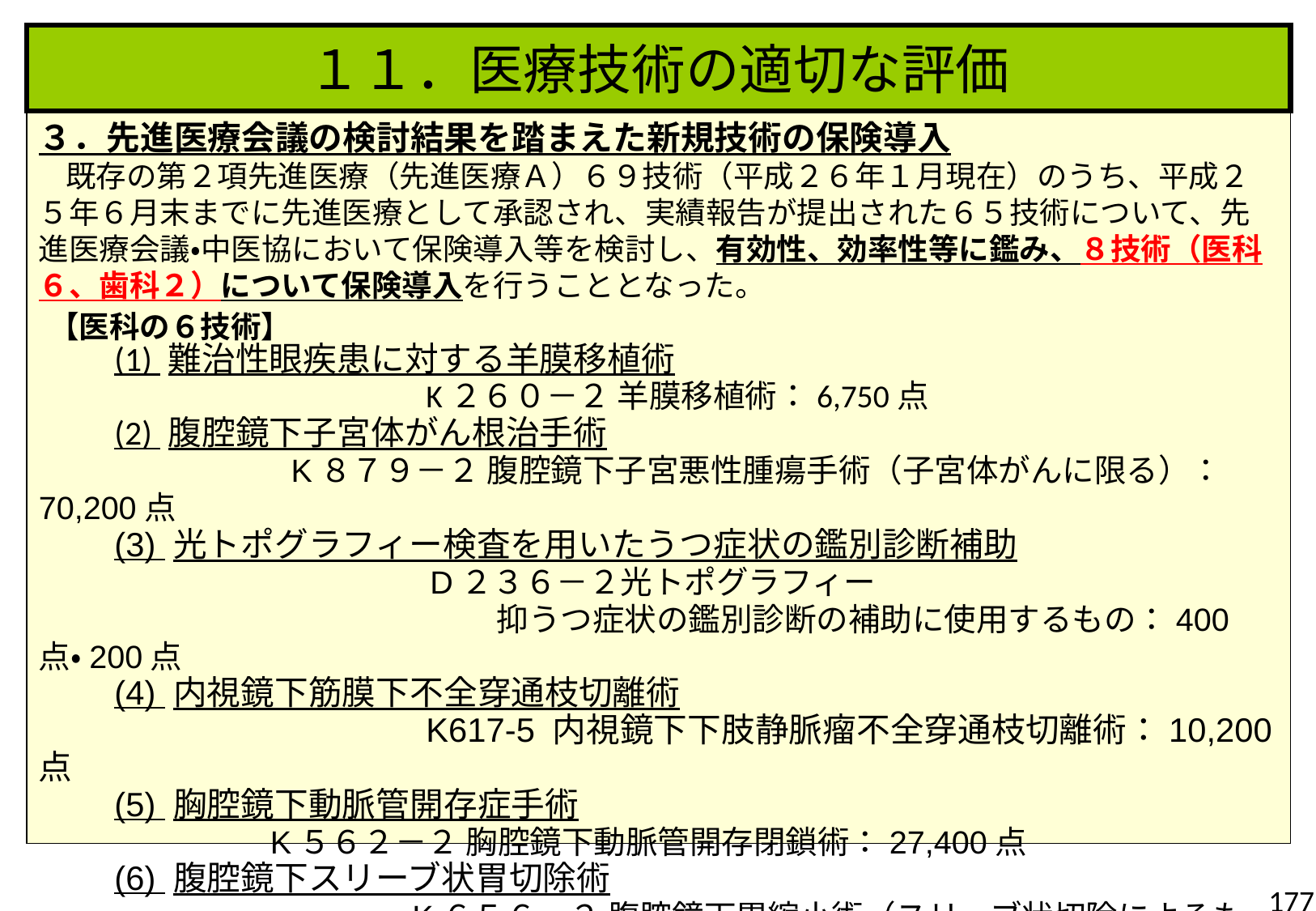

１１．医療技術の適切な評価
３．先進医療会議の検討結果を踏まえた新規技術の保険導入
　既存の第２項先進医療（先進医療Ａ）６９技術（平成２６年１月現在）のうち、平成２５年６月末までに先進医療として承認され、実績報告が提出された６５技術について、先進医療会議・中医協において保険導入等を検討し、有効性、効率性等に鑑み、８技術（医科６、歯科２）について保険導入を行うこととなった。

　　(1) 難治性眼疾患に対する羊膜移植術
　　　　　　　　　　　 K２６０－２ 羊膜移植術：6,750点
　　(2) 腹腔鏡下子宮体がん根治手術
                  　　　K８７９－２ 腹腔鏡下子宮悪性腫瘍手術（子宮体がんに限る）：70,200点
　　(3) 光トポグラフィー検査を用いたうつ症状の鑑別診断補助
　　　　　　　　　　　　D２３６－２光トポグラフィー
　　　　　　　　　　　　　      抑うつ症状の鑑別診断の補助に使用するもの：400点・200点
　　(4) 内視鏡下筋膜下不全穿通枝切離術
　　　　　　　　　　　 K617-5 内視鏡下下肢静脈瘤不全穿通枝切離術：10,200点
　　(5) 胸腔鏡下動脈管開存症手術
                          K５６２－２ 胸腔鏡下動脈管開存閉鎖術：27,400点
　　(6) 腹腔鏡下スリーブ状胃切除術
　　　　　　　　　　　  K６５６－２ 腹腔鏡下胃縮小術（スリーブ状切除によるもの）：36,410点

【医科の６技術】
177